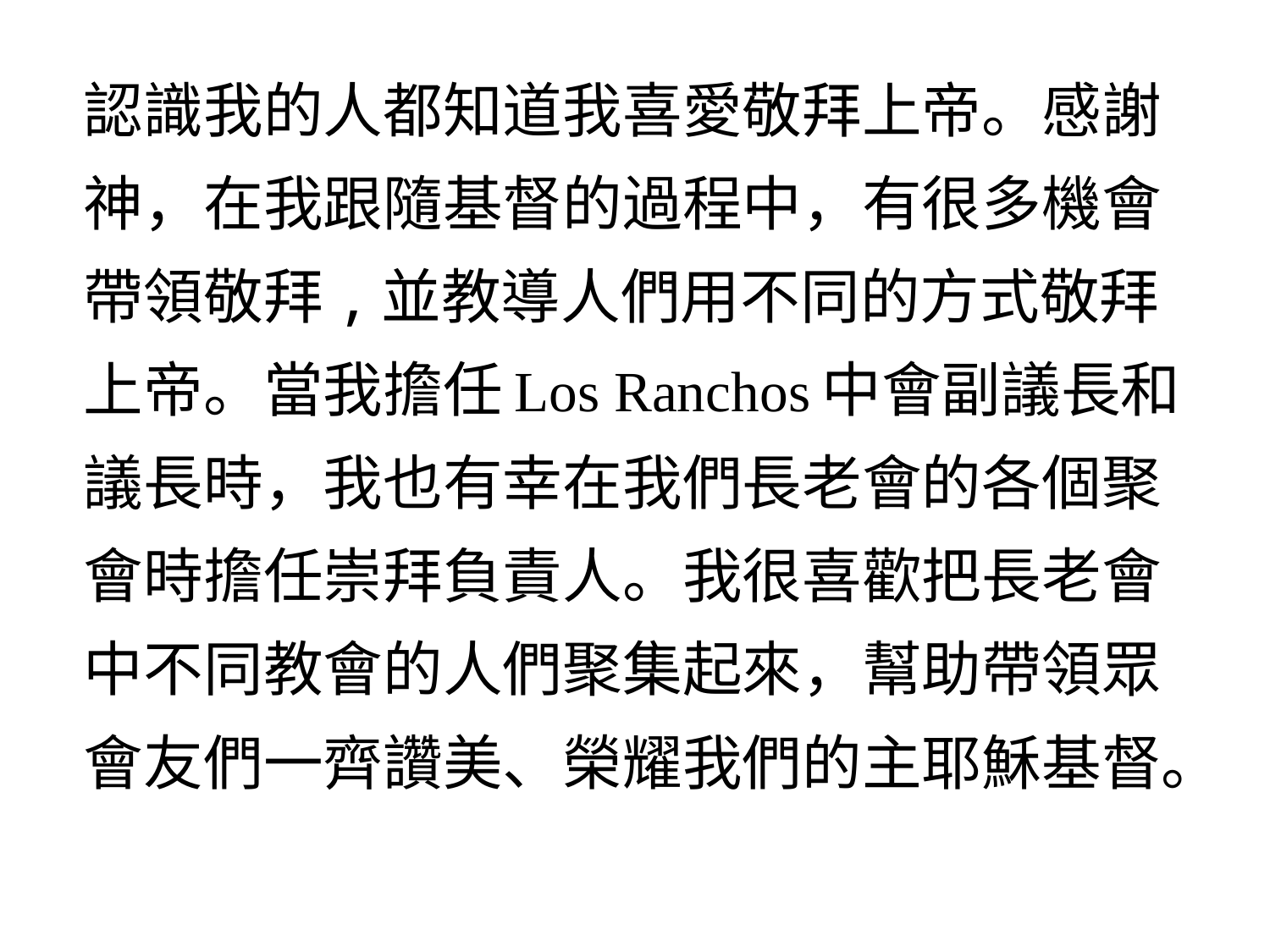

認識我的人都知道我喜愛敬拜上帝。感謝神，在我跟隨基督的過程中，有很多機會帶領敬拜,並教導人們用不同的方式敬拜上帝。當我擔任Los Ranchos中會副議長和議長時，我也有幸在我們長老會的各個聚會時擔任崇拜負責人。我很喜歡把長老會中不同教會的人們聚集起來，幫助帶領眾會友們一齊讚美、榮耀我們的主耶穌基督。